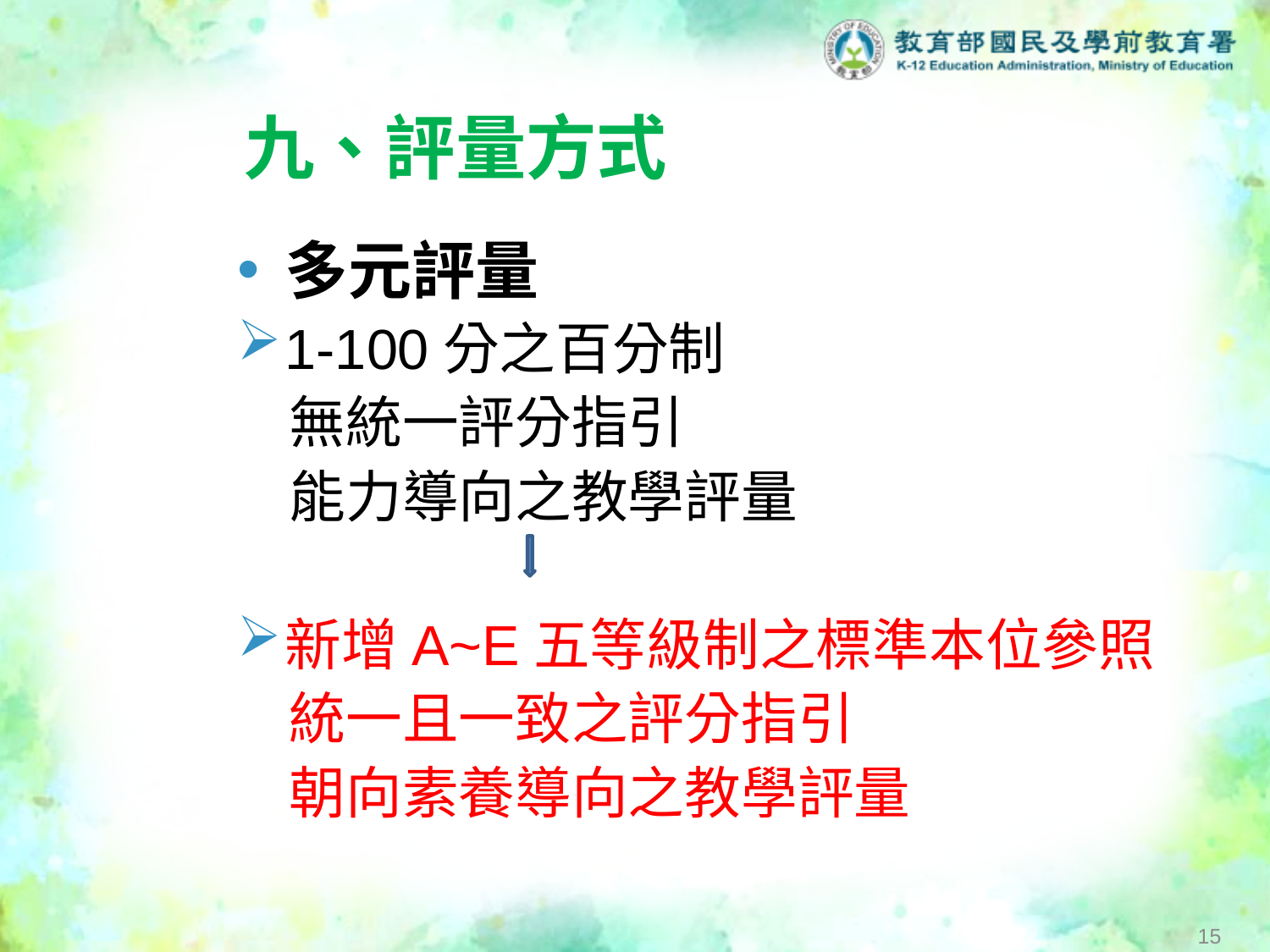

# 九、評量方式
多元評量
1-100分之百分制
   無統一評分指引
   能力導向之教學評量

新增A~E五等級制之標準本位參照
   統一且一致之評分指引
   朝向素養導向之教學評量

15